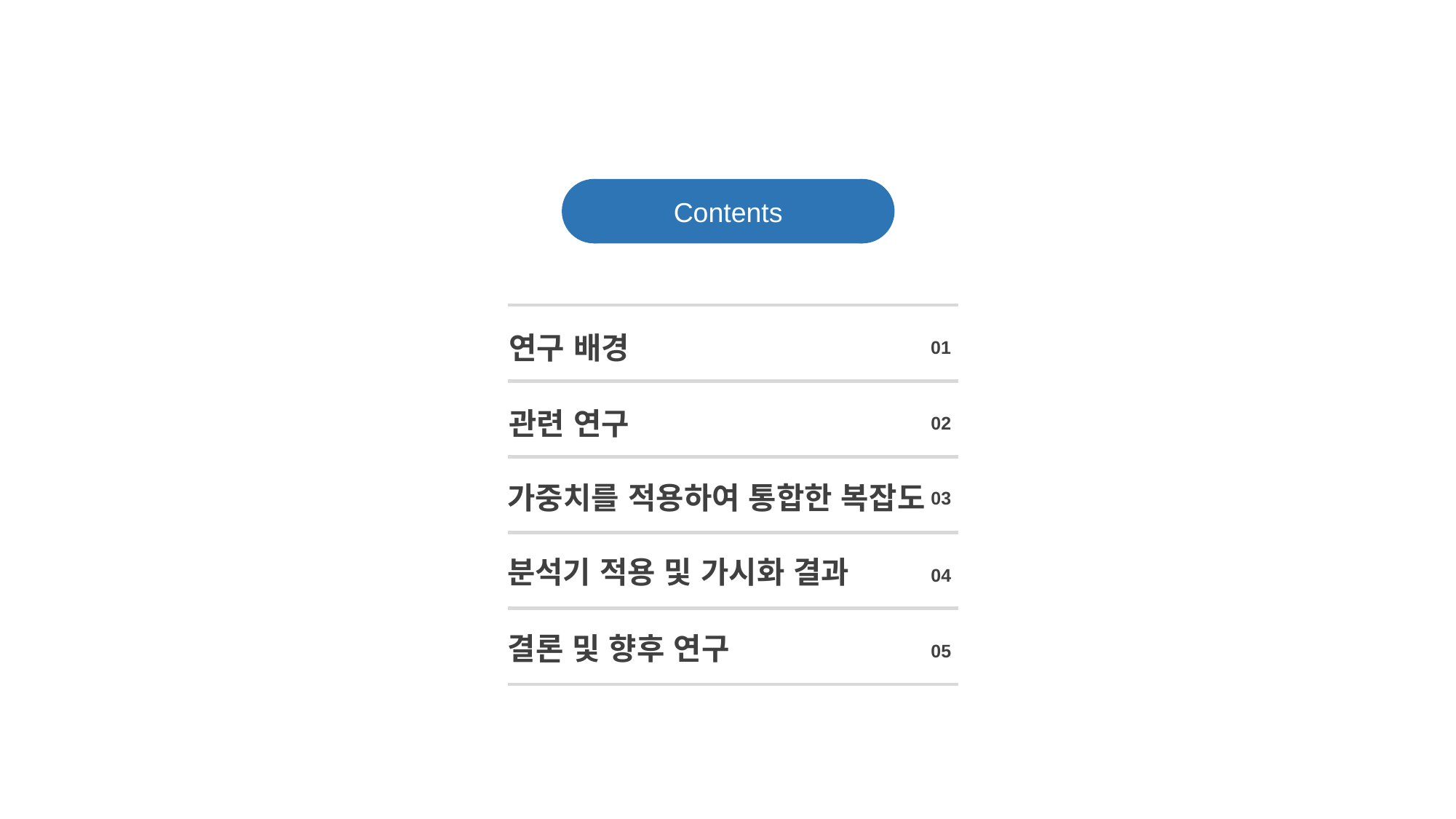

Contents

연구 배경
01
관련 연구
02
가중치를 적용하여 통합한 복잡도
03
분석기 적용 및 가시화 결과
04
결론 및 향후 연구
05